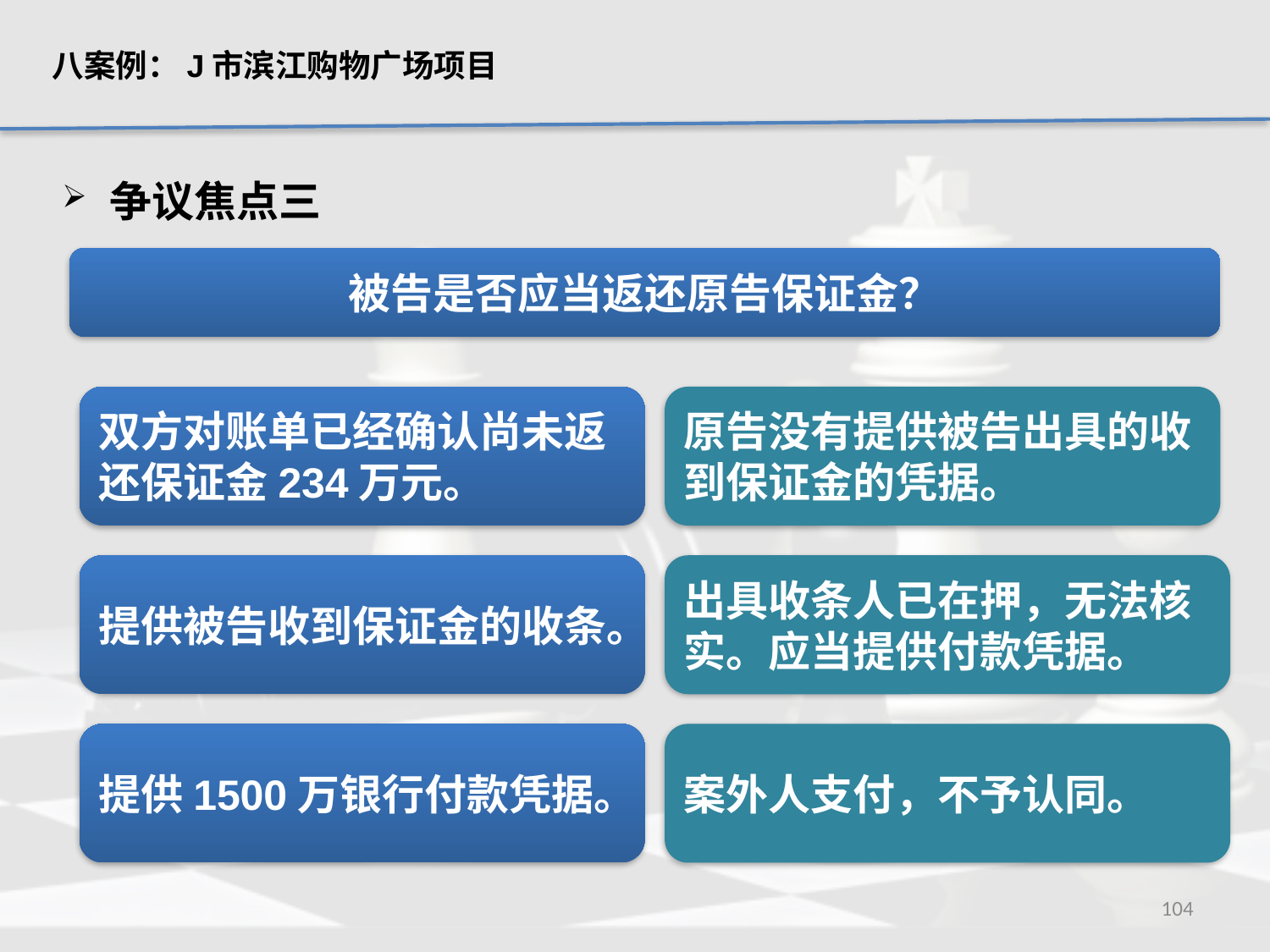

八案例：J市滨江购物广场项目
  争议焦点三
被告是否应当返还原告保证金？
双方对账单已经确认尚未返还保证金234万元。
原告没有提供被告出具的收到保证金的凭据。
提供被告收到保证金的收条。
出具收条人已在押，无法核实。应当提供付款凭据。
提供1500万银行付款凭据。
案外人支付，不予认同。
104